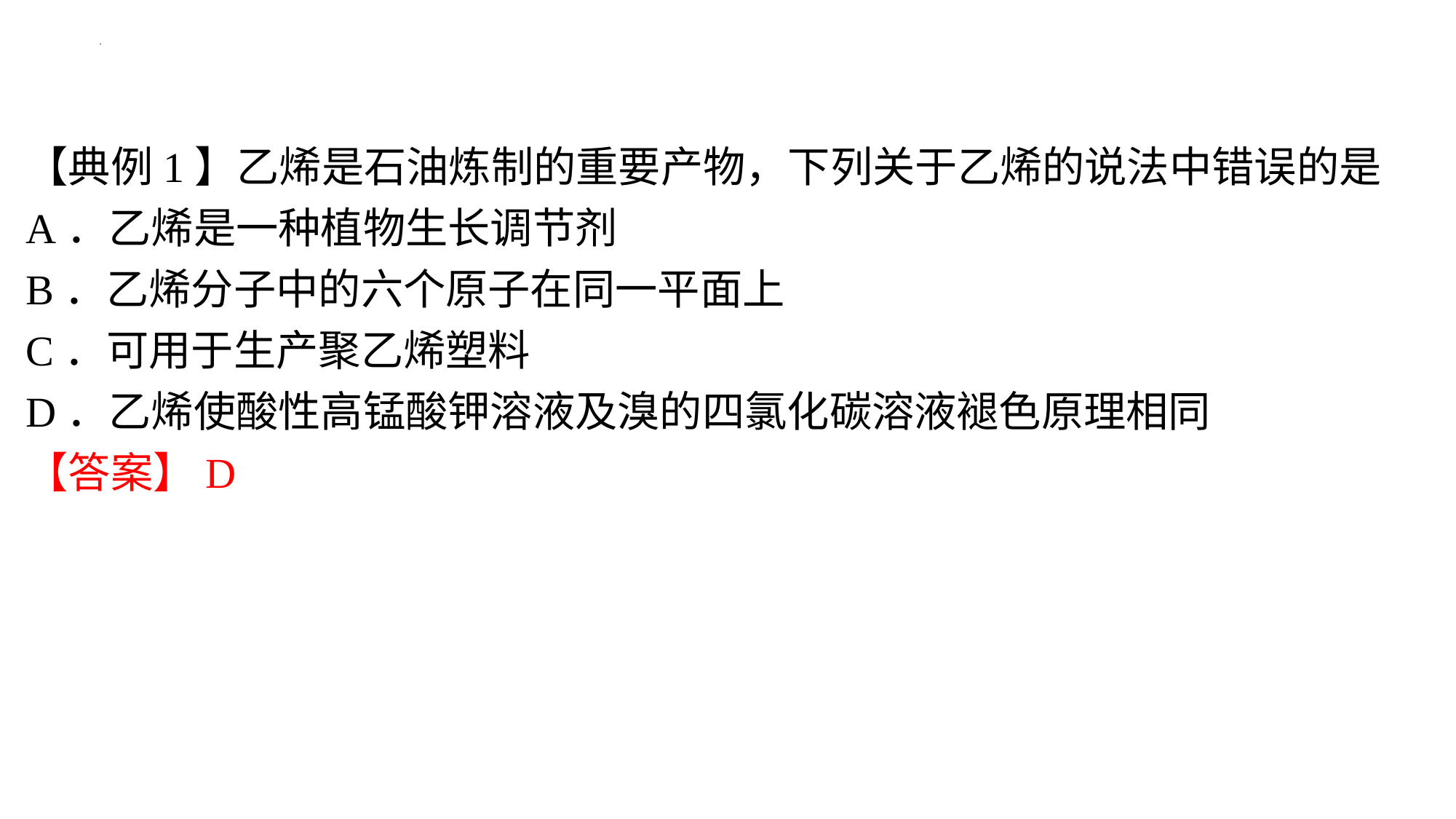

【典例1】乙烯是石油炼制的重要产物，下列关于乙烯的说法中错误的是
A．乙烯是一种植物生长调节剂
B．乙烯分子中的六个原子在同一平面上
C．可用于生产聚乙烯塑料
D．乙烯使酸性高锰酸钾溶液及溴的四氯化碳溶液褪色原理相同
【答案】D